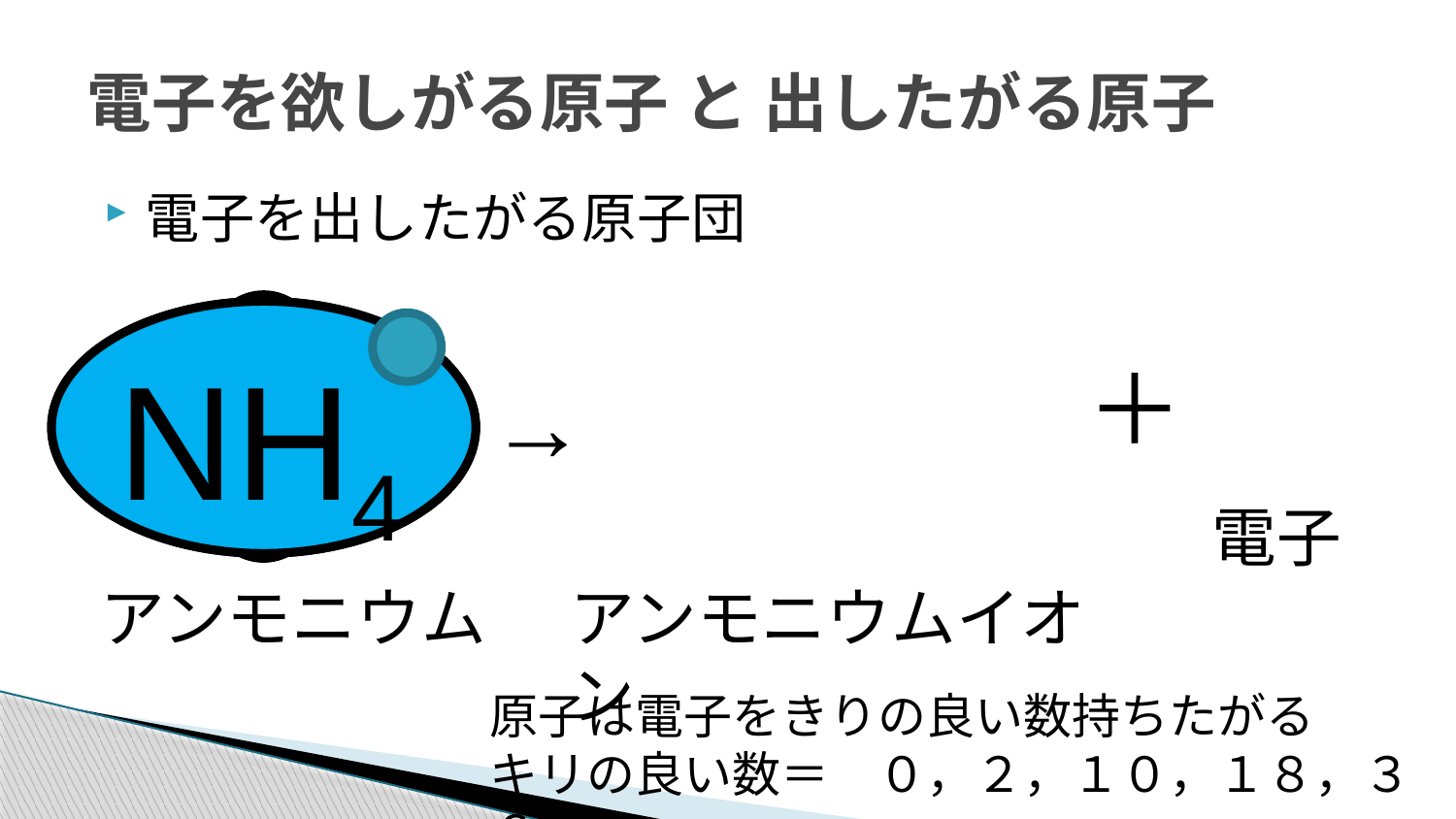

# 電子を欲しがる原子 と 出したがる原子
電子を出したがる原子団

NH4

NH4

Ｈ

＋
→
Ｎ
Ｈ
Ｈ
Ｈ
電子
アンモニウム
アンモニウムイオン
原子は電子をきりの良い数持ちたがる
キリの良い数＝　０，２，１０，１８，３６，・・・・